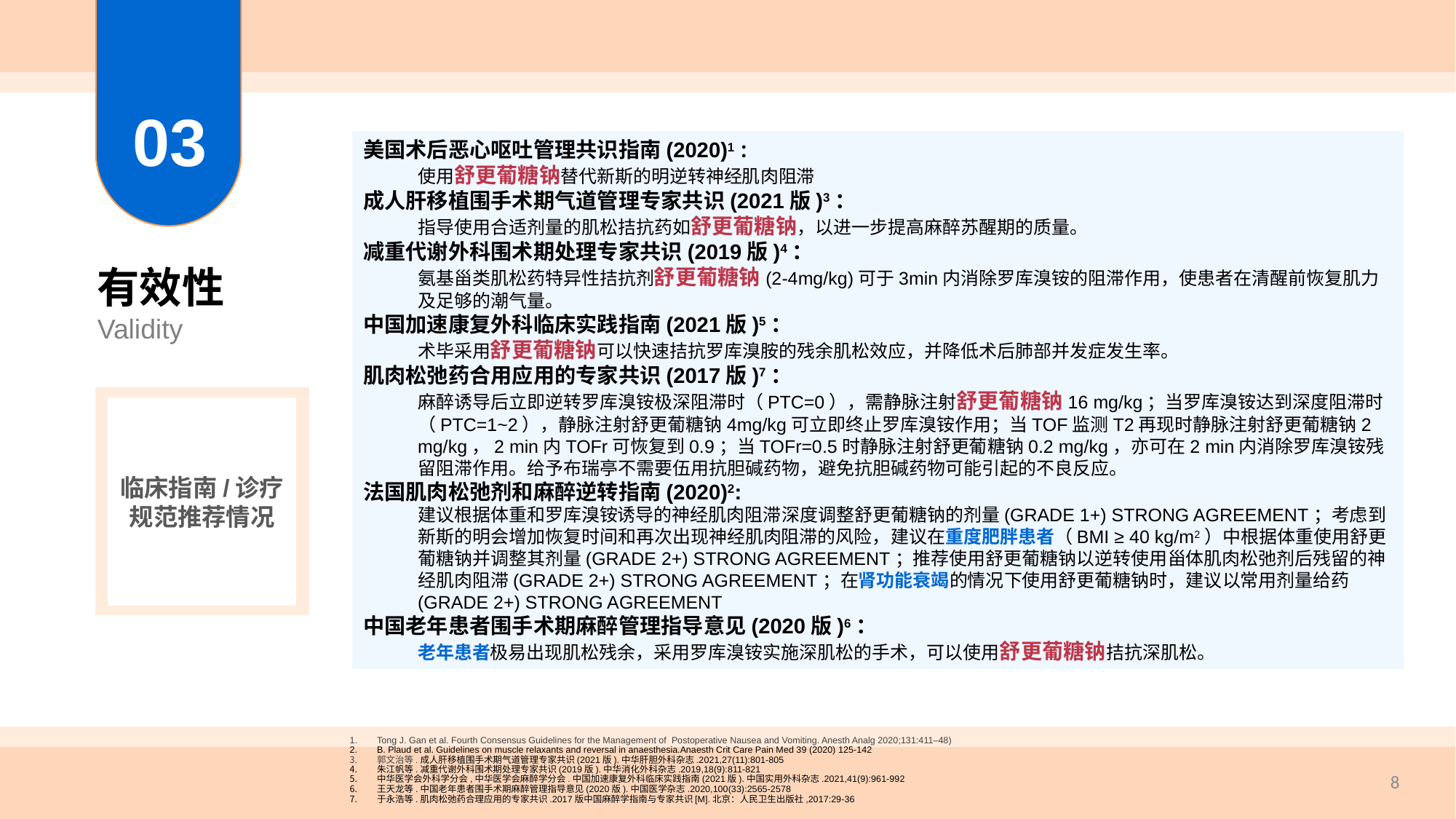

03
美国术后恶心呕吐管理共识指南(2020)1：
使用舒更葡糖钠替代新斯的明逆转神经肌肉阻滞
成人肝移植围手术期气道管理专家共识(2021版)3：
指导使用合适剂量的肌松拮抗药如舒更葡糖钠，以进一步提高麻醉苏醒期的质量。
减重代谢外科围术期处理专家共识(2019版)4：
氨基甾类肌松药特异性拮抗剂舒更葡糖钠(2-4mg/kg)可于3min内消除罗库溴铵的阻滞作用，使患者在清醒前恢复肌力及足够的潮气量。
中国加速康复外科临床实践指南(2021版)5：
术毕采用舒更葡糖钠可以快速拮抗罗库溴胺的残余肌松效应，并降低术后肺部并发症发生率。
肌肉松弛药合用应用的专家共识(2017版)7：
麻醉诱导后立即逆转罗库溴铵极深阻滞时（PTC=0），需静脉注射舒更葡糖钠16 mg/kg；当罗库溴铵达到深度阻滞时（PTC=1~2），静脉注射舒更葡糖钠4mg/kg可立即终止罗库溴铵作用；当TOF监测T2再现时静脉注射舒更葡糖钠2 mg/kg，2 min内TOFr可恢复到0.9；当TOFr=0.5时静脉注射舒更葡糖钠0.2 mg/kg，亦可在2 min内消除罗库溴铵残留阻滞作用。给予布瑞亭不需要伍用抗胆碱药物，避免抗胆碱药物可能引起的不良反应。
法国肌肉松弛剂和麻醉逆转指南(2020)2:
建议根据体重和罗库溴铵诱导的神经肌肉阻滞深度调整舒更葡糖钠的剂量(GRADE 1+) STRONG AGREEMENT；考虑到新斯的明会增加恢复时间和再次出现神经肌肉阻滞的风险，建议在重度肥胖患者（BMI ≥ 40 kg/m2）中根据体重使用舒更葡糖钠并调整其剂量(GRADE 2+) STRONG AGREEMENT；推荐使用舒更葡糖钠以逆转使用甾体肌肉松弛剂后残留的神经肌肉阻滞(GRADE 2+) STRONG AGREEMENT；在肾功能衰竭的情况下使用舒更葡糖钠时，建议以常用剂量给药(GRADE 2+) STRONG AGREEMENT
中国老年患者围手术期麻醉管理指导意见(2020版)6：
老年患者极易出现肌松残余，采用罗库溴铵实施深肌松的手术，可以使用舒更葡糖钠拮抗深肌松。
有效性
Validity

临床指南/诊疗规范推荐情况
Tong J. Gan et al. Fourth Consensus Guidelines for the Management of  Postoperative Nausea and Vomiting. Anesth Analg 2020;131:411–48)
B. Plaud et al. Guidelines on muscle relaxants and reversal in anaesthesia.Anaesth Crit Care Pain Med 39 (2020) 125-142
郭文治等.成人肝移植围手术期气道管理专家共识(2021版).中华肝胆外科杂志.2021,27(11):801-805
朱江帆等.减重代谢外科围术期处理专家共识(2019版).中华消化外科杂志.2019,18(9):811-821
中华医学会外科学分会,中华医学会麻醉学分会.中国加速康复外科临床实践指南(2021版).中国实用外科杂志.2021,41(9):961-992
王天龙等.中国老年患者围手术期麻醉管理指导意见(2020版).中国医学杂志.2020,100(33):2565-2578
于永浩等.肌肉松弛药合理应用的专家共识.2017版中国麻醉学指南与专家共识[M].北京：人民卫生出版社,2017:29-36
8